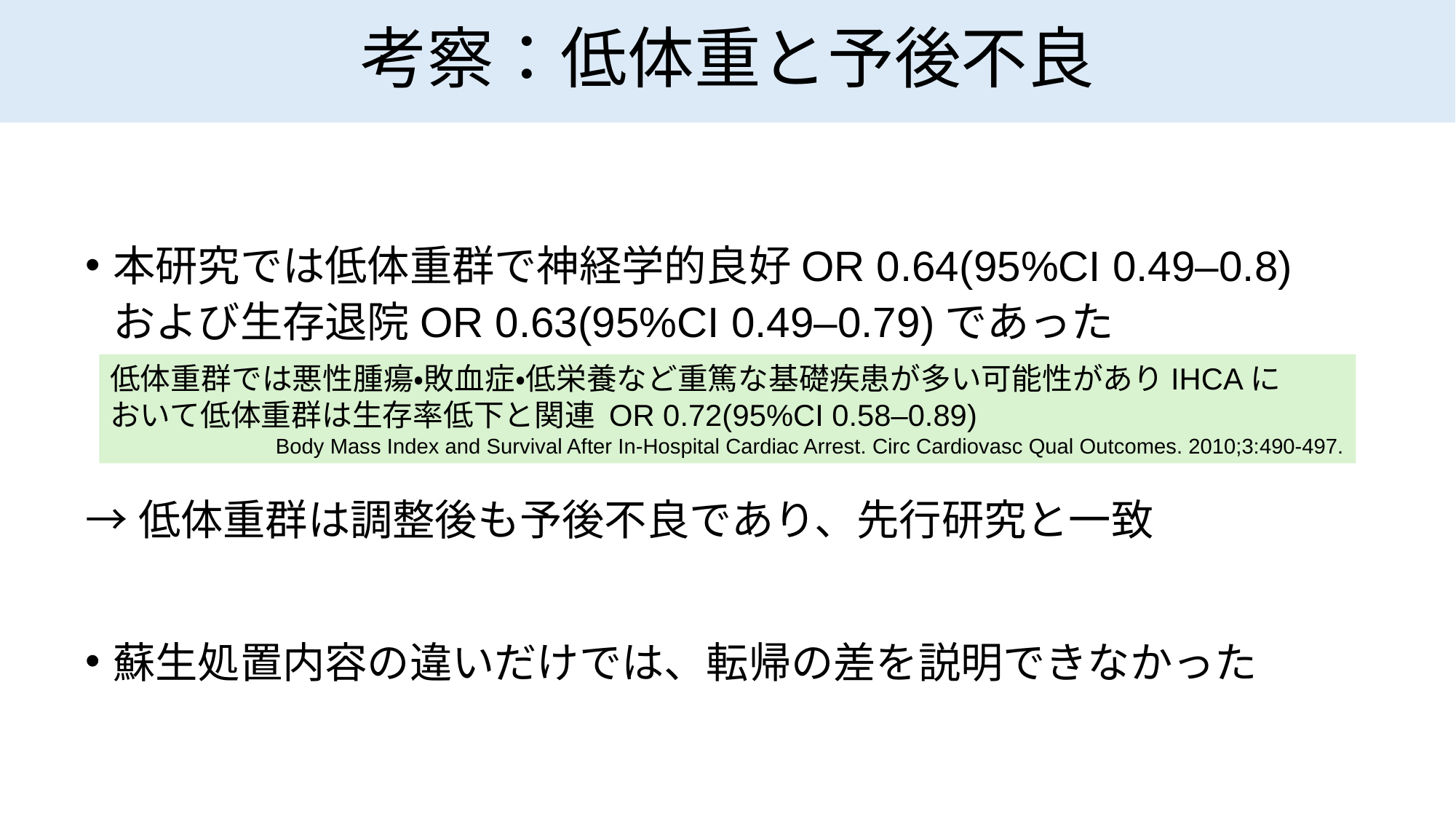

# 考察：低体重と予後不良
本研究では低体重群で神経学的良好OR 0.64(95%CI 0.49–0.8)
および生存退院OR 0.63(95%CI 0.49–0.79)であった

→低体重群は調整後も予後不良であり、先行研究と一致

蘇生処置内容の違いだけでは、転帰の差を説明できなかった
低体重群では悪性腫瘍・敗血症・低栄養など重篤な基礎疾患が多い可能性がありIHCAに
おいて低体重群は生存率低下と関連 OR 0.72(95%CI 0.58–0.89)
Body Mass Index and Survival After In-Hospital Cardiac Arrest. Circ Cardiovasc Qual Outcomes. 2010;3:490-497.